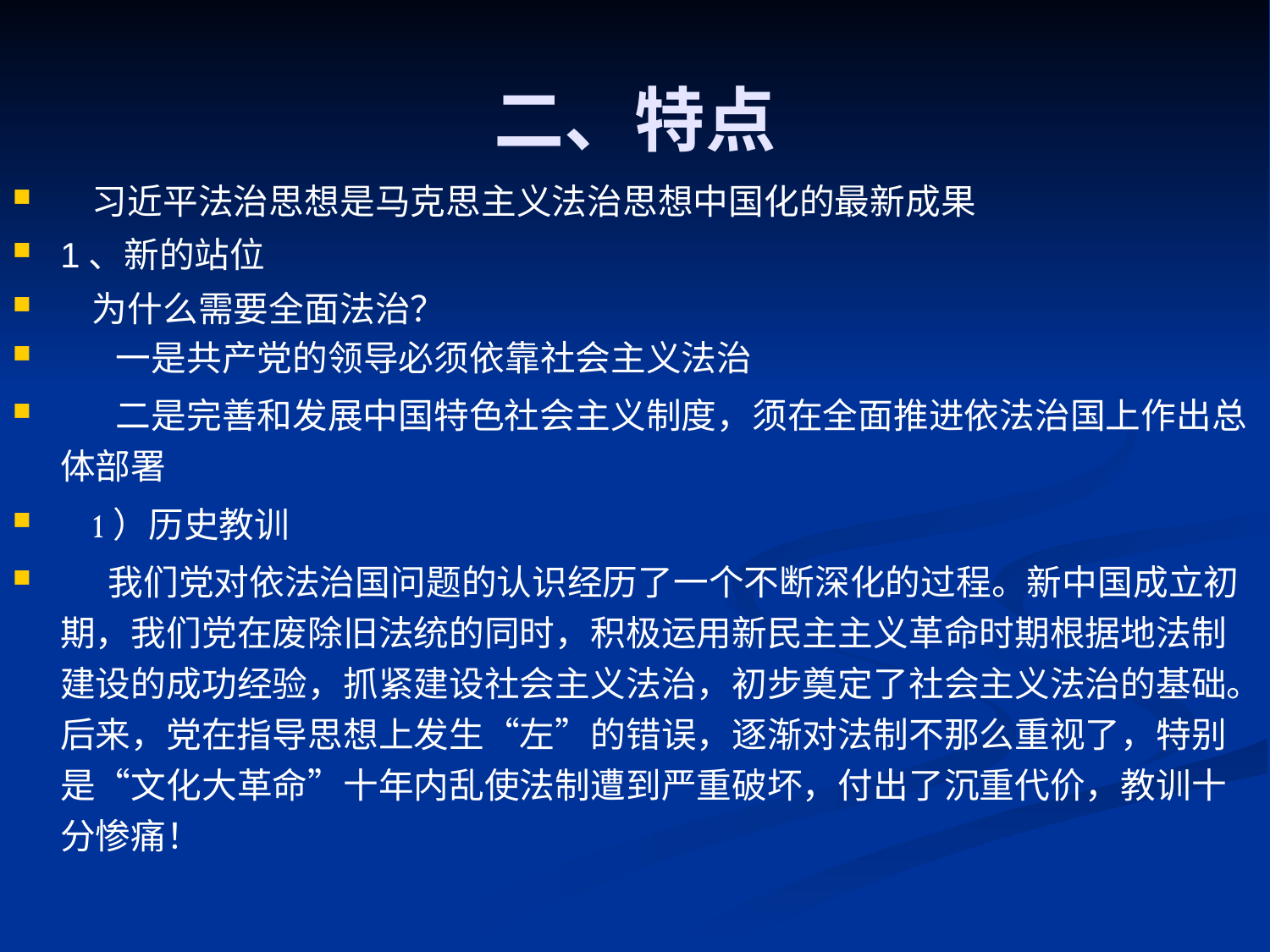

# 二、特点
   习近平法治思想是马克思主义法治思想中国化的最新成果
1、新的站位
   为什么需要全面法治？
      一是共产党的领导必须依靠社会主义法治
      二是完善和发展中国特色社会主义制度，须在全面推进依法治国上作出总体部署
    1）历史教训
     我们党对依法治国问题的认识经历了一个不断深化的过程。新中国成立初期，我们党在废除旧法统的同时，积极运用新民主主义革命时期根据地法制建设的成功经验，抓紧建设社会主义法治，初步奠定了社会主义法治的基础。后来，党在指导思想上发生“左”的错误，逐渐对法制不那么重视了，特别是“文化大革命”十年内乱使法制遭到严重破坏，付出了沉重代价，教训十分惨痛！